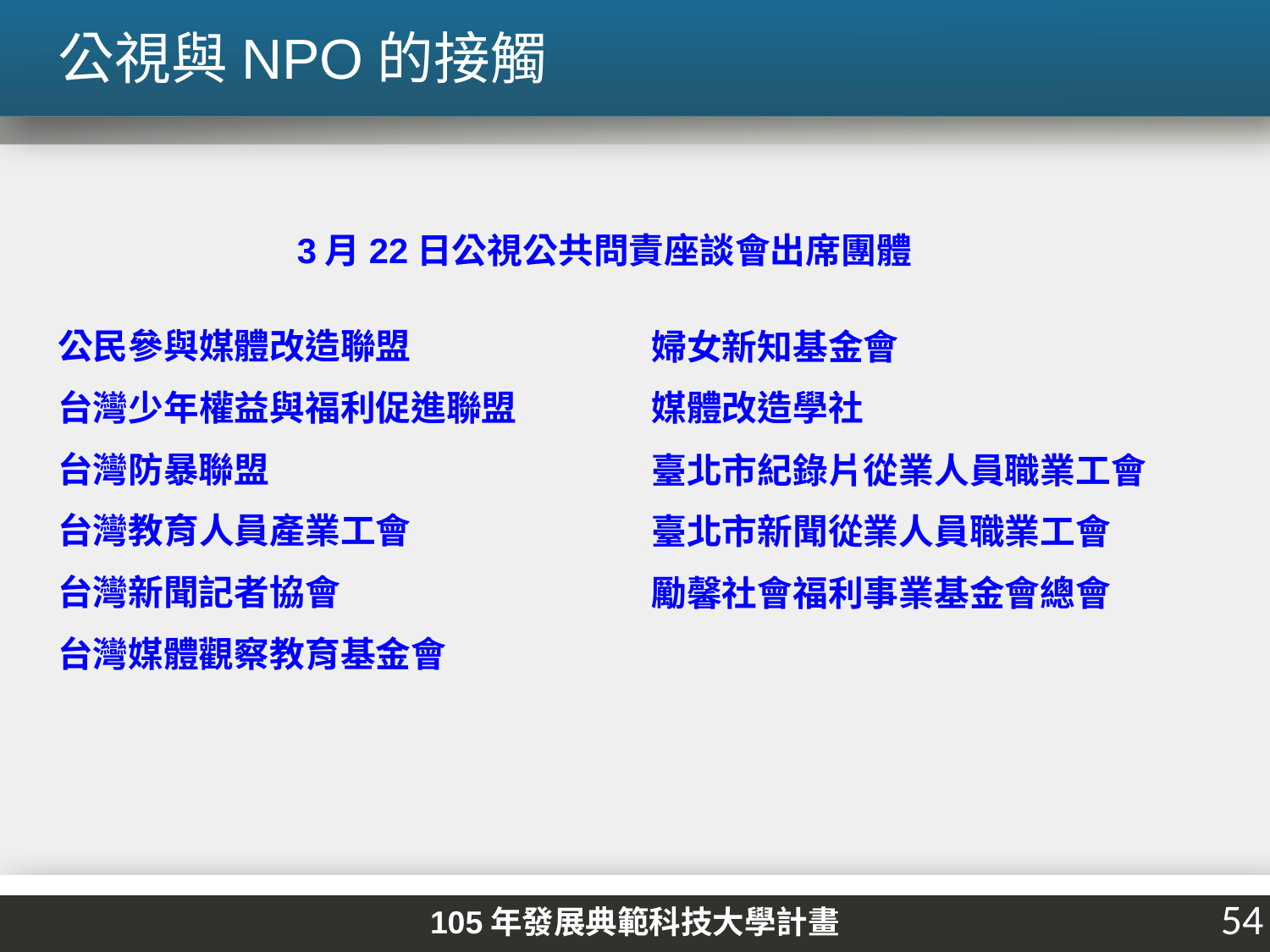

公視與NPO的接觸

        3月22日公視公共問責座談會出席團體
公民參與媒體改造聯盟
台灣少年權益與福利促進聯盟
台灣防暴聯盟
台灣教育人員產業工會
台灣新聞記者協會
台灣媒體觀察教育基金會
婦女新知基金會
媒體改造學社
臺北市紀錄片從業人員職業工會
臺北市新聞從業人員職業工會
勵馨社會福利事業基金會總會